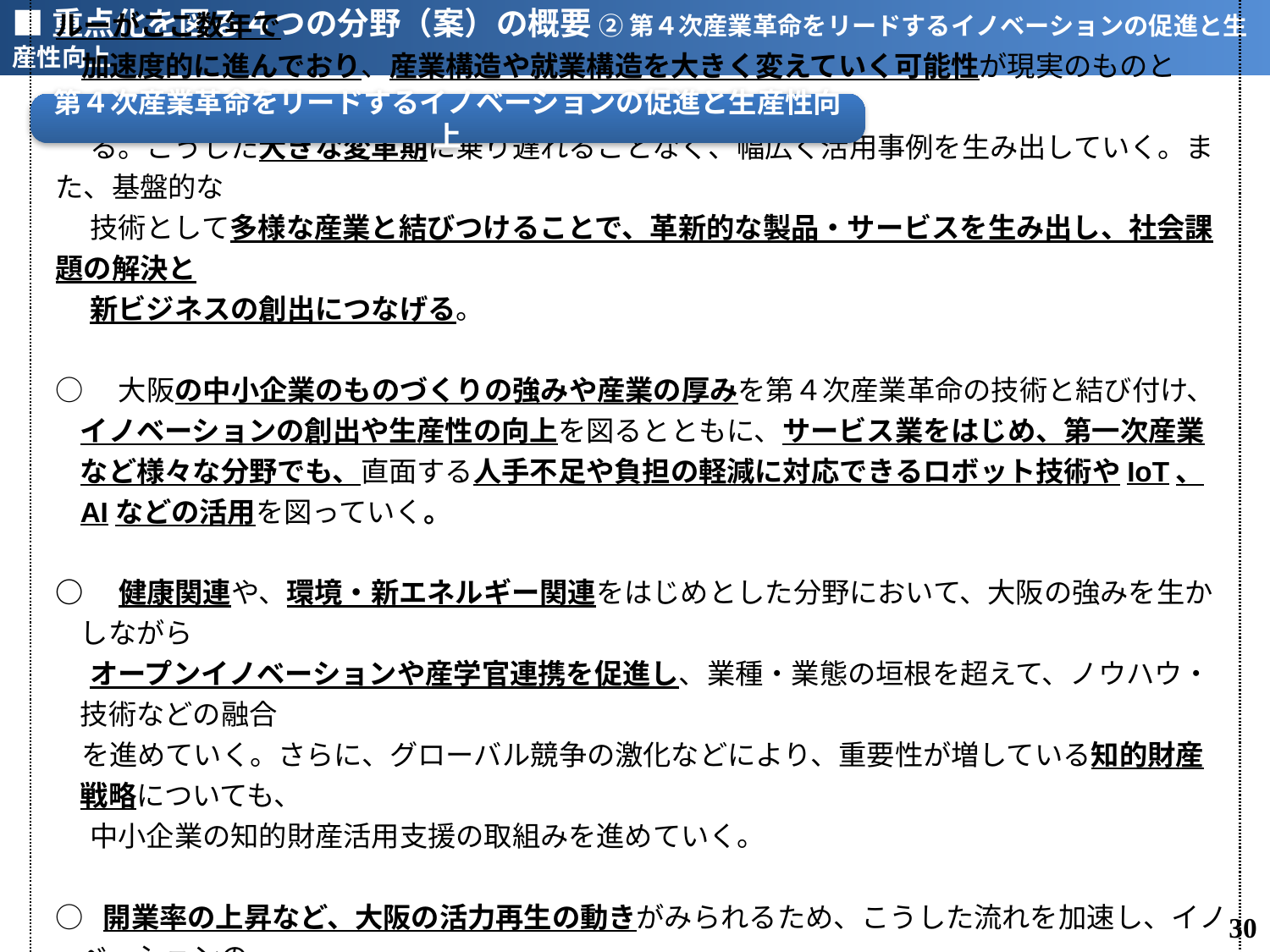

■重点化を図る４つの分野（案）の概要 ② 第４次産業革命をリードするイノベーションの促進と生産性向上
第４次産業革命をリードするイノベーションの促進と生産性向上
○　AI、IOT、ビッグデータ、ロボット技術など、いわゆる第4次産業革命のブレークスルーがここ数年で
   加速度的に進んでおり、産業構造や就業構造を大きく変えていく可能性が現実のものとなってきてい
　 る。こうした大きな変革期に乗り遅れることなく、幅広く活用事例を生み出していく。また、基盤的な
　 技術として多様な産業と結びつけることで、革新的な製品・サービスを生み出し、社会課題の解決と
　 新ビジネスの創出につなげる。

○　大阪の中小企業のものづくりの強みや産業の厚みを第４次産業革命の技術と結び付け、イノベーションの創出や生産性の向上を図るとともに、サービス業をはじめ、第一次産業など様々な分野でも、直面する人手不足や負担の軽減に対応できるロボット技術やIoT、AIなどの活用を図っていく。

○　健康関連や、環境・新エネルギー関連をはじめとした分野において、大阪の強みを生かしながら
　 オープンイノベーションや産学官連携を促進し、業種・業態の垣根を超えて、ノウハウ・技術などの融合
   を進めていく。さらに、グローバル競争の激化などにより、重要性が増している知的財産戦略についても、
　 中小企業の知的財産活用支援の取組みを進めていく。

○  開業率の上昇など、大阪の活力再生の動きがみられるため、こうした流れを加速し、イノベーションの
　 担い手となるチャレンジする人材・起業への支援を進めていく。また、ビジネスモデルの発展を促す規制
   改革の積極的な導入も検討するなど、「イノベーションに挑戦しやすい都市づくり」を進める。
30